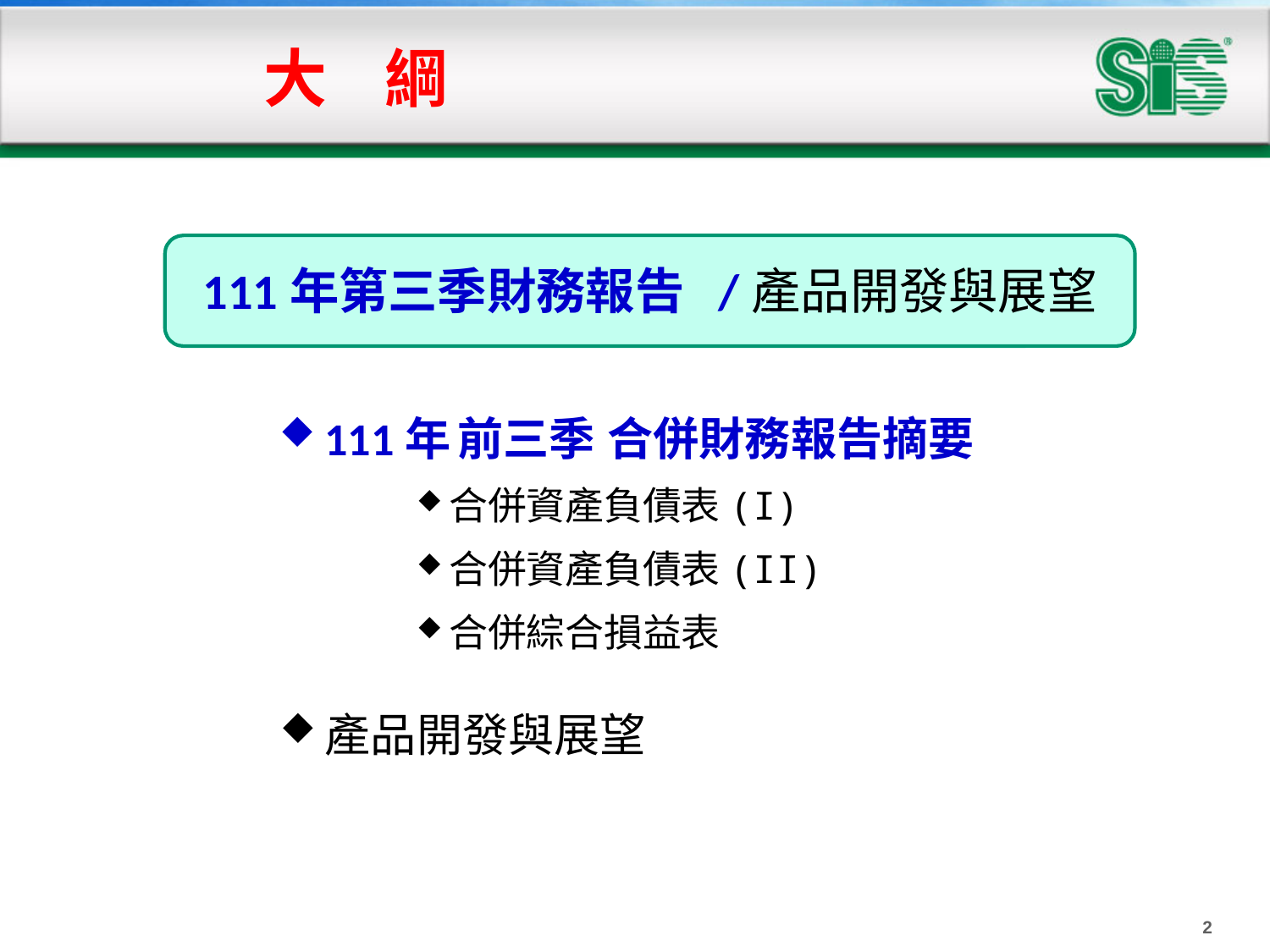

# 大    綱
111年第三季財務報告  /產品開發與展望
111年 前三季  合併財務報告摘要
合併資產負債表(I)
合併資產負債表(II)
合併綜合損益表
產品開發與展望
2